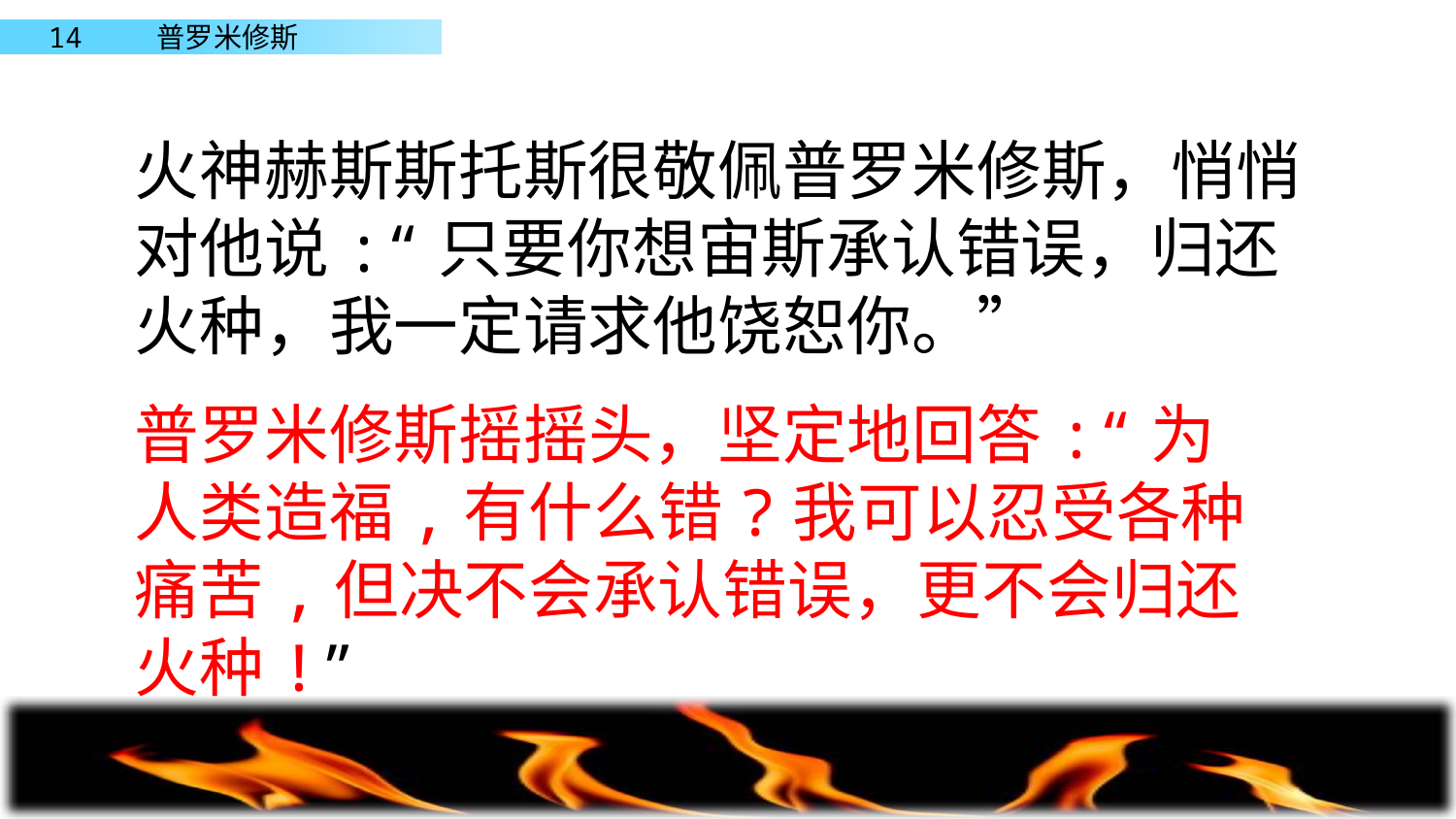

火神赫斯斯托斯很敬佩普罗米修斯，悄悄对他说:“只要你想宙斯承认错误，归还火种，我一定请求他饶恕你。”
普罗米修斯摇摇头，坚定地回答:“为人类造福,有什么错?我可以忍受各种痛苦,但决不会承认错误，更不会归还火种!”